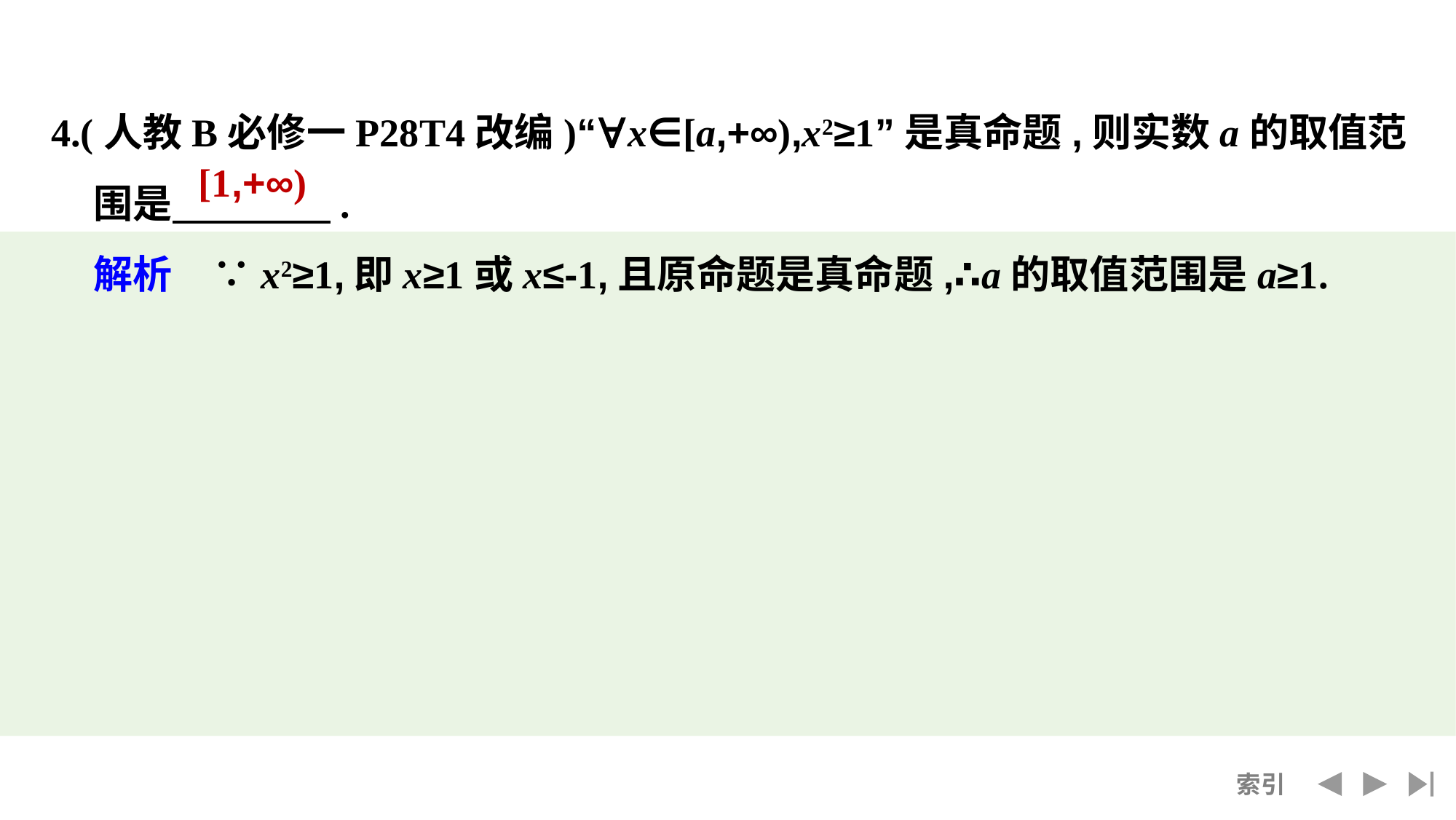

4.(人教B必修一P28T4改编)“∀x∈[a,+∞),x2≥1”是真命题,则实数a的取值范围是　　　　.
	解析　∵x2≥1,即x≥1或x≤-1,且原命题是真命题,∴a的取值范围是a≥1.
[1,+∞)